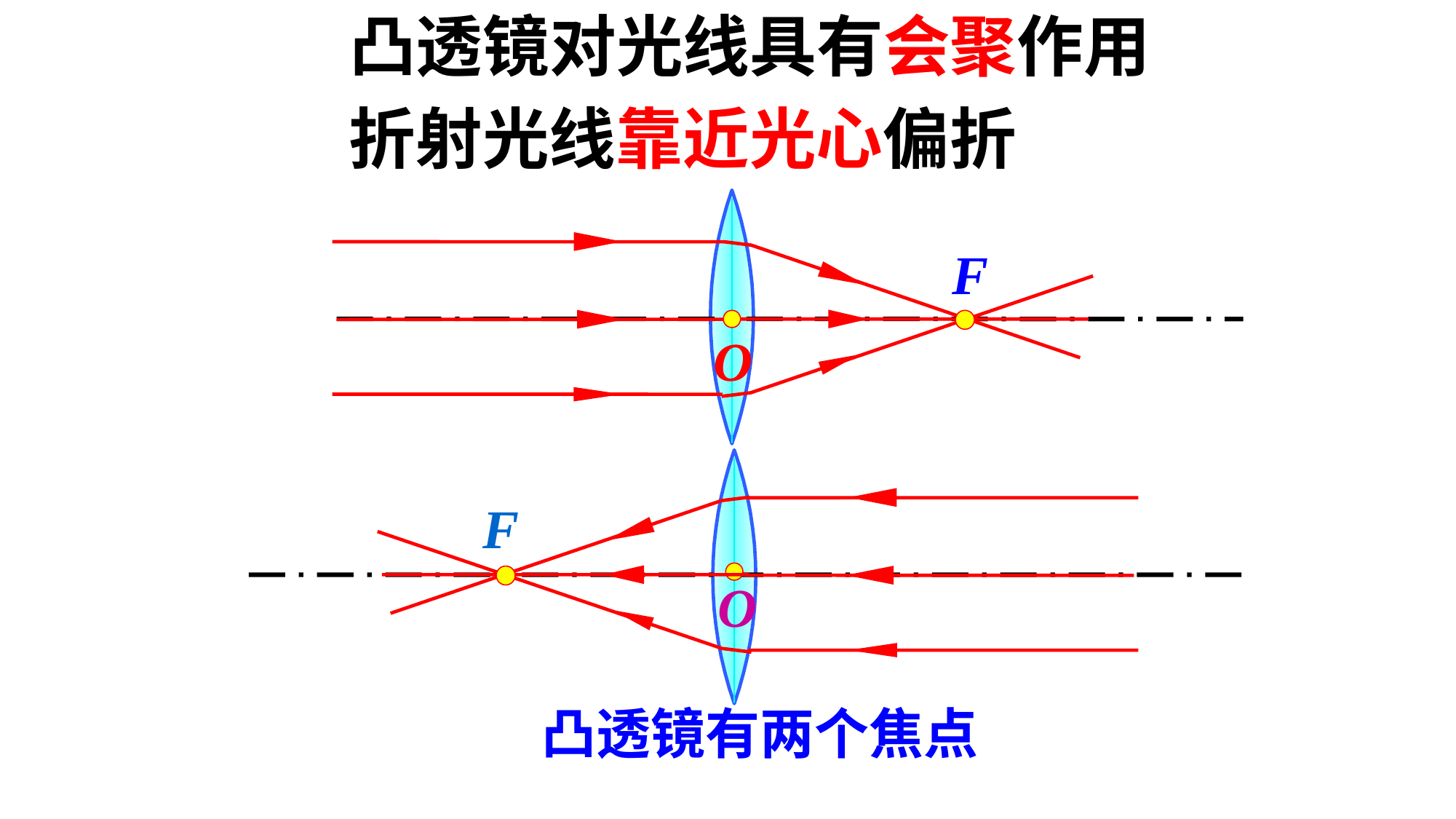

凸透镜对光线具有会聚作用
折射光线靠近光心偏折

F

O

F

O

凸透镜有两个焦点